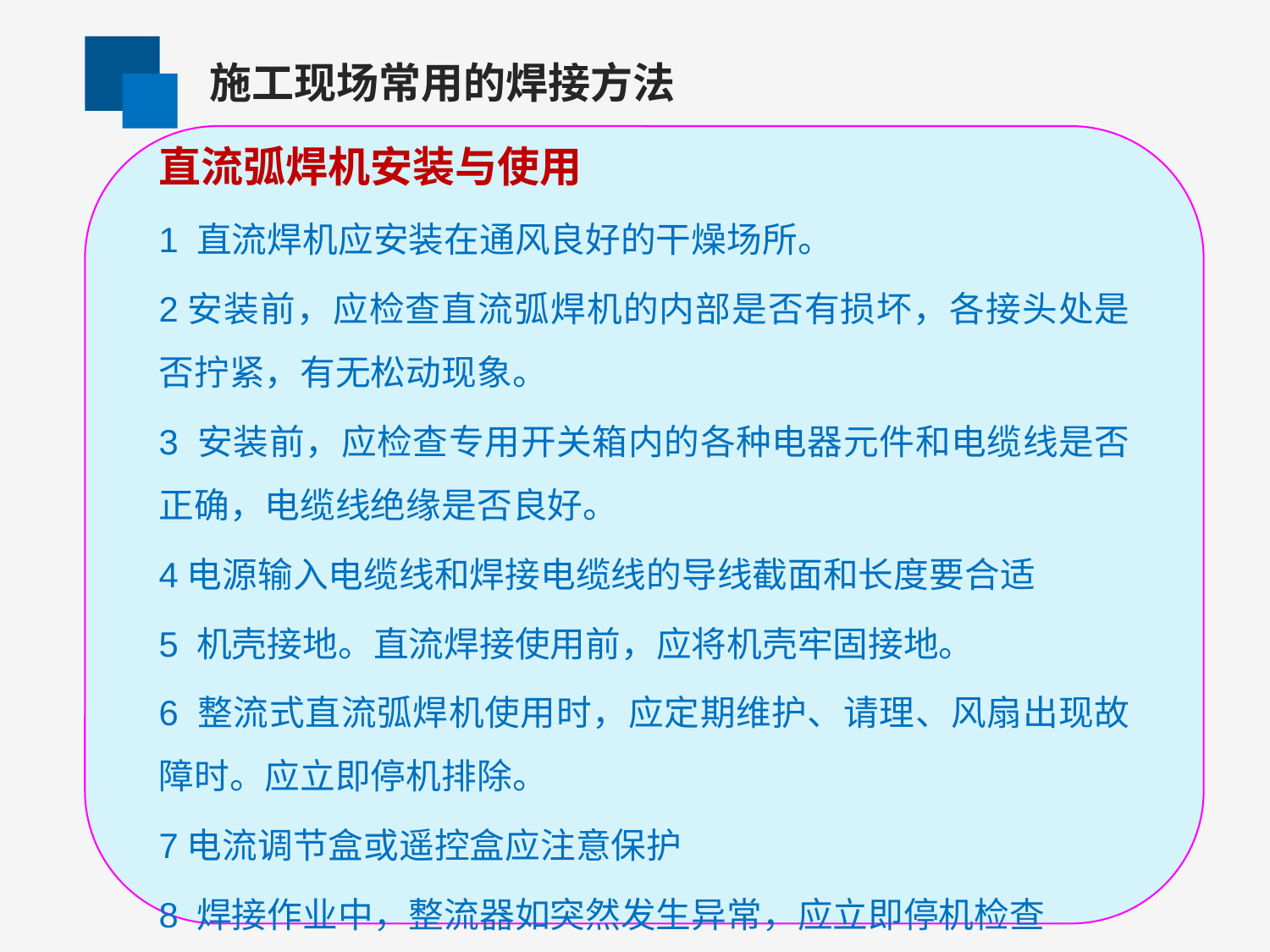

施工现场常用的焊接方法
直流弧焊机安装与使用
1 直流焊机应安装在通风良好的干燥场所。
2安装前，应检查直流弧焊机的内部是否有损坏，各接头处是否拧紧，有无松动现象。
3 安装前，应检查专用开关箱内的各种电器元件和电缆线是否正确，电缆线绝缘是否良好。
4电源输入电缆线和焊接电缆线的导线截面和长度要合适
5 机壳接地。直流焊接使用前，应将机壳牢固接地。
6 整流式直流弧焊机使用时，应定期维护、请理、风扇出现故障时。应立即停机排除。
7电流调节盒或遥控盒应注意保护
8 焊接作业中，整流器如突然发生异常，应立即停机检查